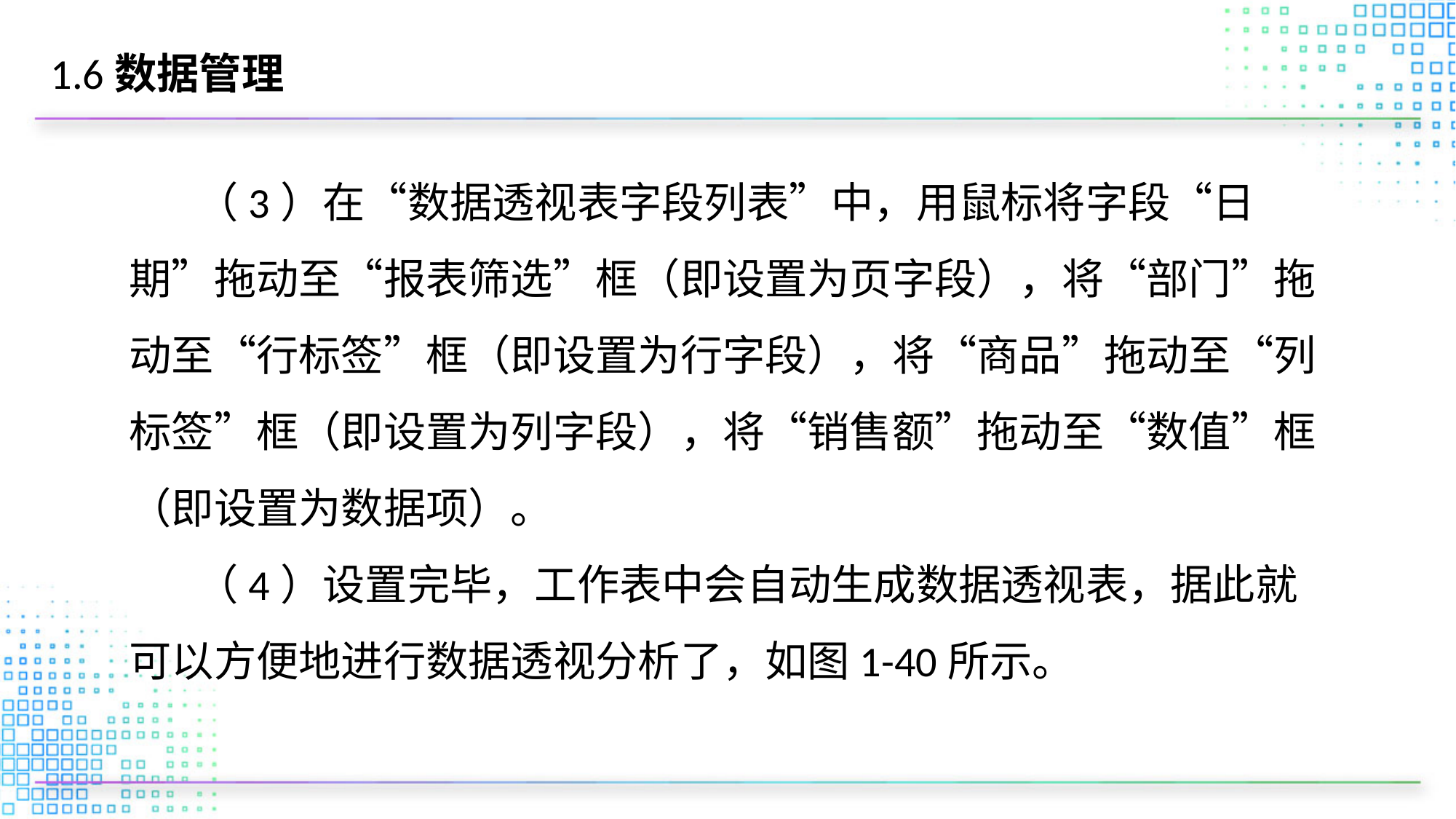

# 1.6数据管理
      （3）在“数据透视表字段列表”中，用鼠标将字段“日期”拖动至“报表筛选”框（即设置为页字段），将“部门”拖动至“行标签”框（即设置为行字段），将“商品”拖动至“列标签”框（即设置为列字段），将“销售额”拖动至“数值”框（即设置为数据项）。
      （4）设置完毕，工作表中会自动生成数据透视表，据此就可以方便地进行数据透视分析了，如图1-40所示。